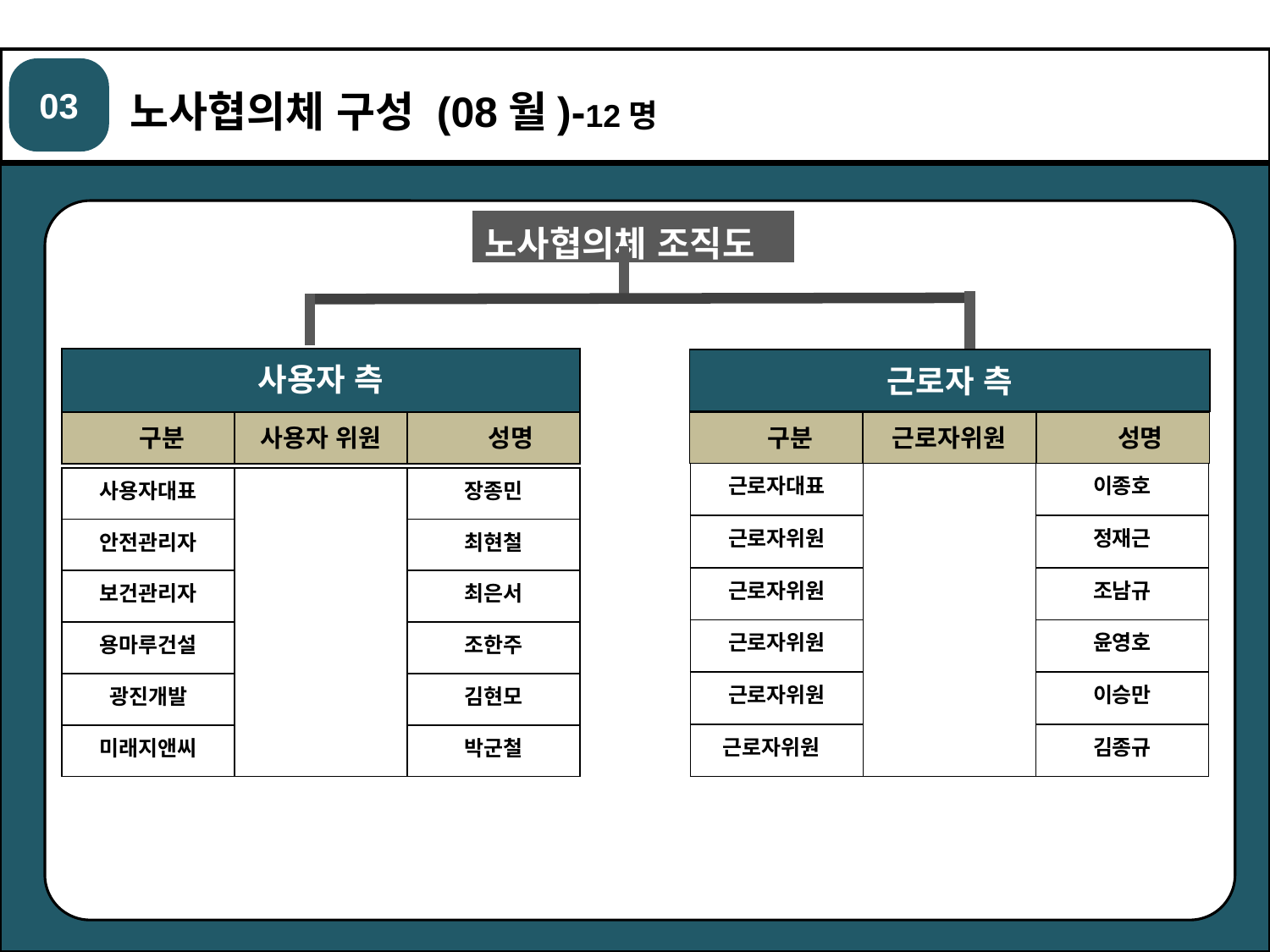

03
노사협의체 구성 (08월)-12명

| 노사협의체 조직도 |
| --- |

| 사용자 측 |
| --- |
| 근로자 측 |
| --- |
| 구분 | 근로자위원 | 성명 |
| --- | --- | --- |
| 구분 | 사용자 위원 | 성명 |
| --- | --- | --- |
| 근로자대표 |  | 이종호 |
| --- | --- | --- |
| 근로자위원 |  | 정재근 |
| 근로자위원 |  | 조남규 |
| 근로자위원 |  | 윤영호 |
| 근로자위원 |  | 이승만 |
| 근로자위원 |  | 김종규 |
| 사용자대표 |  | 장종민 |
| --- | --- | --- |
| 안전관리자 |  | 최현철 |
| 보건관리자 |  | 최은서 |
| 용마루건설 |  | 조한주 |
| 광진개발 |  | 김현모 |
| 미래지앤씨 |  | 박군철 |